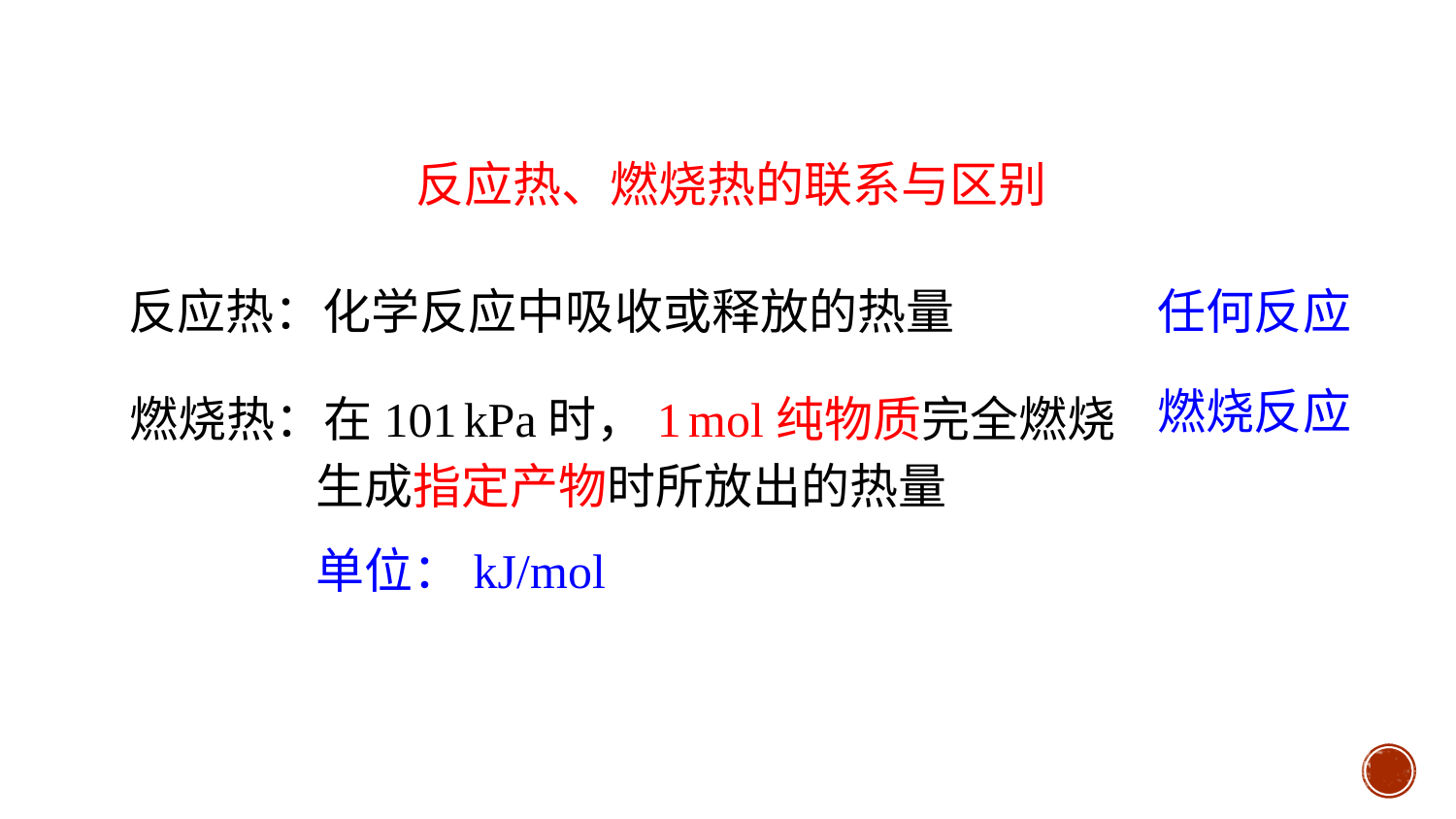

反应热、燃烧热的联系与区别
反应热：化学反应中吸收或释放的热量
任何反应
燃烧反应
燃烧热：在101 kPa时，1 mol纯物质完全燃烧
                生成指定产物时所放出的热量
单位：kJ/mol